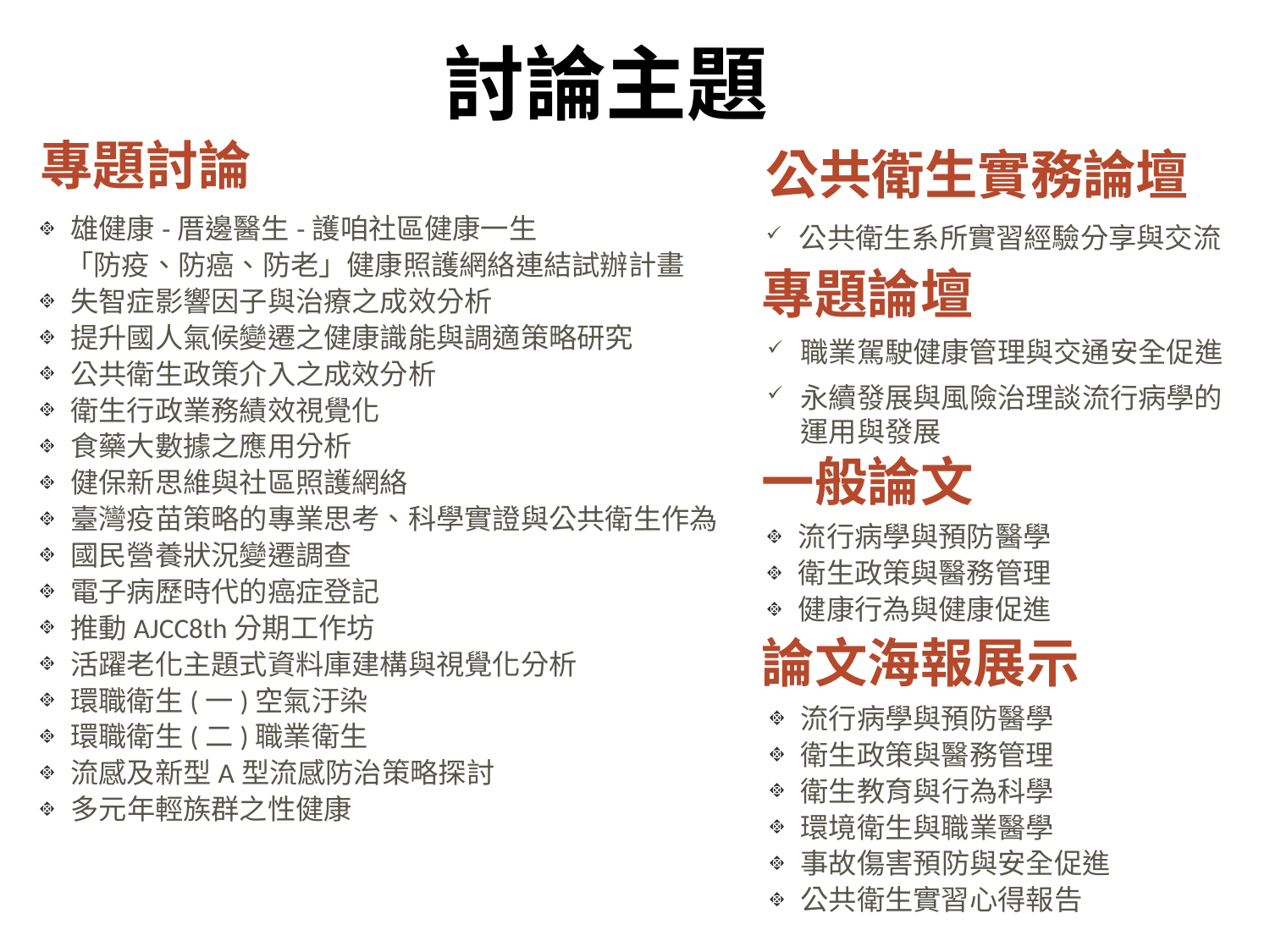

討論主題
專題討論
公共衛生實務論壇
公共衛生系所實習經驗分享與交流
雄健康-厝邊醫生-護咱社區健康一生
   「防疫、防癌、防老」健康照護網絡連結試辦計畫
失智症影響因子與治療之成效分析
提升國人氣候變遷之健康識能與調適策略研究
公共衛生政策介入之成效分析
衛生行政業務績效視覺化
食藥大數據之應用分析
健保新思維與社區照護網絡
臺灣疫苗策略的專業思考、科學實證與公共衛生作為
國民營養狀況變遷調查
電子病歷時代的癌症登記
推動AJCC8th分期工作坊
活躍老化主題式資料庫建構與視覺化分析
環職衛生(一)空氣汙染
環職衛生(二)職業衛生
流感及新型A型流感防治策略探討
多元年輕族群之性健康
專題論壇
職業駕駛健康管理與交通安全促進
永續發展與風險治理談流行病學的運用與發展
一般論文
流行病學與預防醫學
衛生政策與醫務管理
健康行為與健康促進
論文海報展示
流行病學與預防醫學
衛生政策與醫務管理
衛生教育與行為科學
環境衛生與職業醫學
事故傷害預防與安全促進
公共衛生實習心得報告